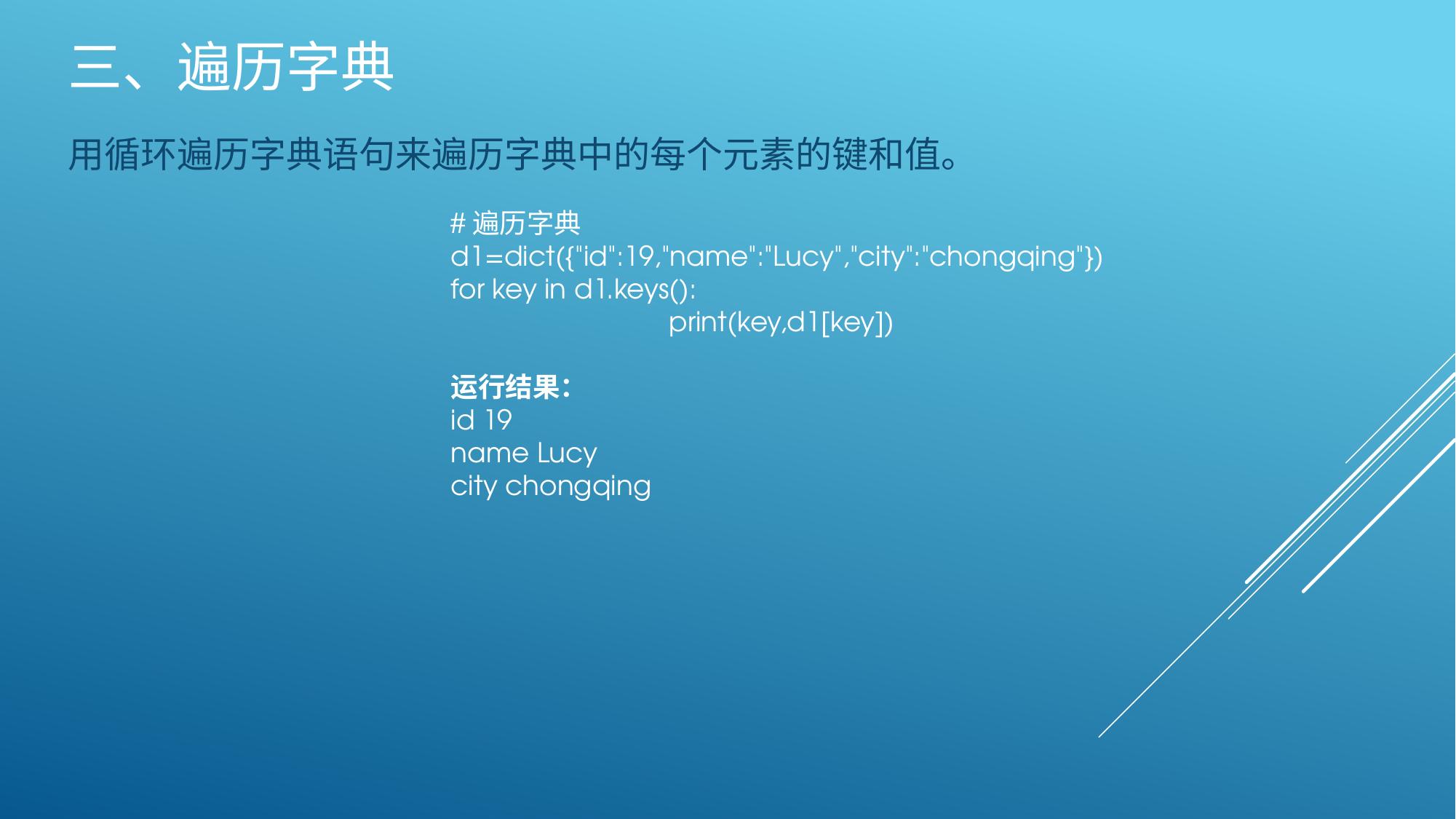

# 三、遍历字典
用循环遍历字典语句来遍历字典中的每个元素的键和值。
#遍历字典
d1=dict({"id":19,"name":"Lucy","city":"chongqing"})
for key in d1.keys():
		print(key,d1[key])

运行结果：
id 19
name Lucy
city chongqing